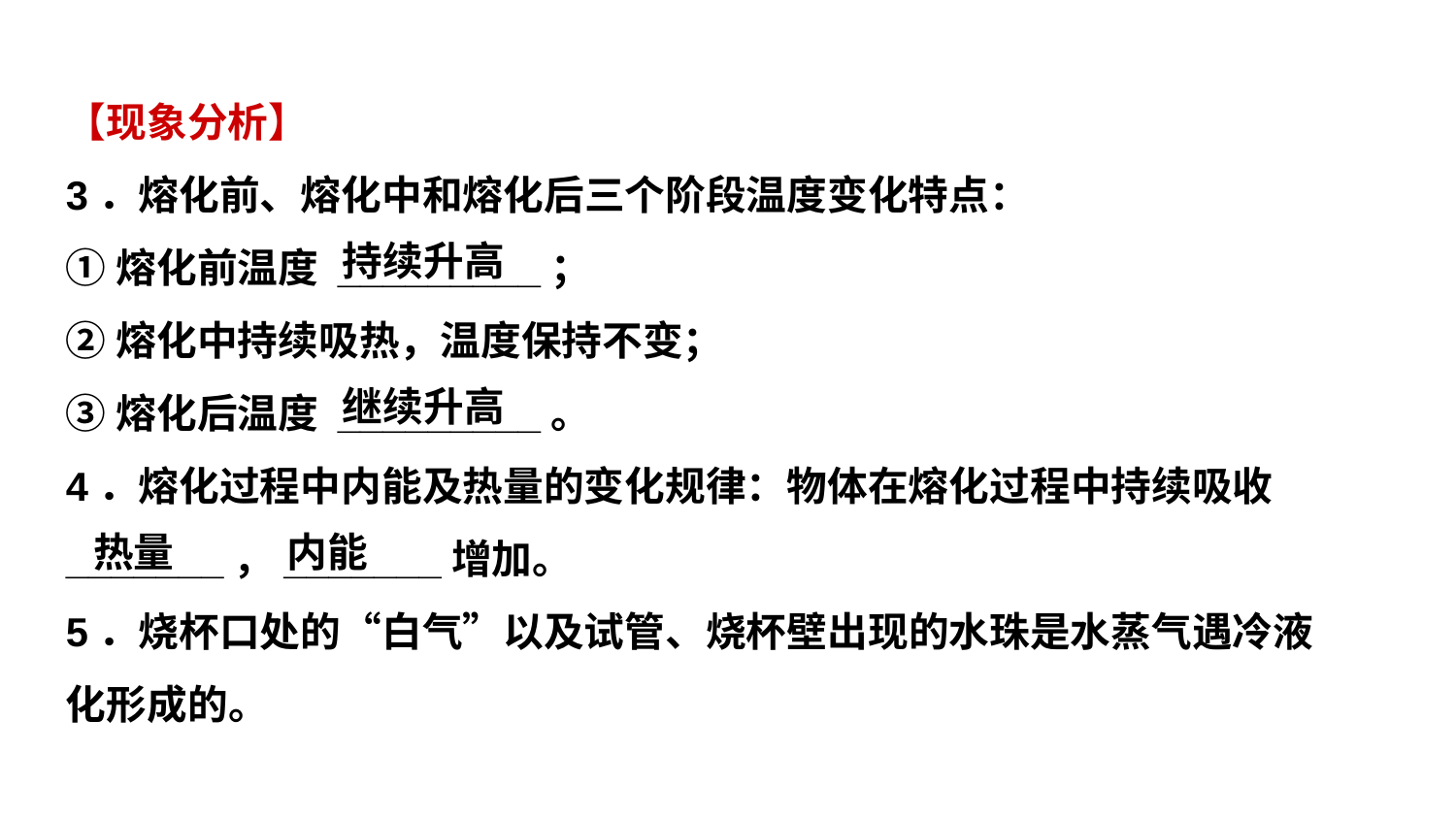

【现象分析】
3．熔化前、熔化中和熔化后三个阶段温度变化特点：
①熔化前温度 _________；
②熔化中持续吸热，温度保持不变；
③熔化后温度 _________。
4．熔化过程中内能及热量的变化规律：物体在熔化过程中持续吸收
_______，_______增加。
5．烧杯口处的“白气”以及试管、烧杯壁出现的水珠是水蒸气遇冷液
化形成的。
持续升高
继续升高
 热量
 内能